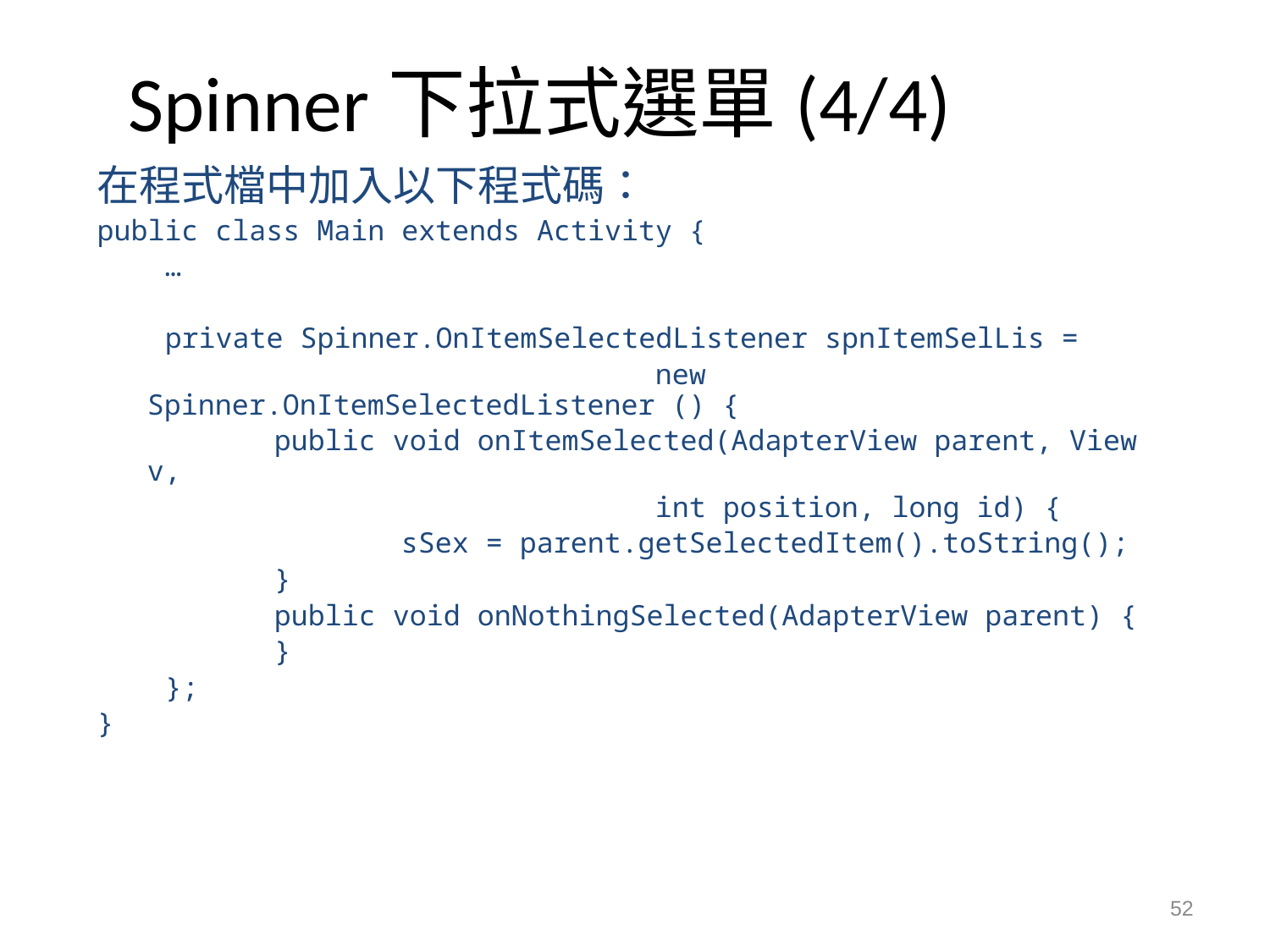

# Spinner下拉式選單(4/4)
在程式檔中加入以下程式碼：
public class Main extends Activity {
    …

    private Spinner.OnItemSelectedListener spnItemSelLis =
    				new Spinner.OnItemSelectedListener () {
    	public void onItemSelected(AdapterView parent, View v,
    				int position, long id) {
    		sSex = parent.getSelectedItem().toString();
    	}
    	public void onNothingSelected(AdapterView parent) {
    	}
    };
}
52